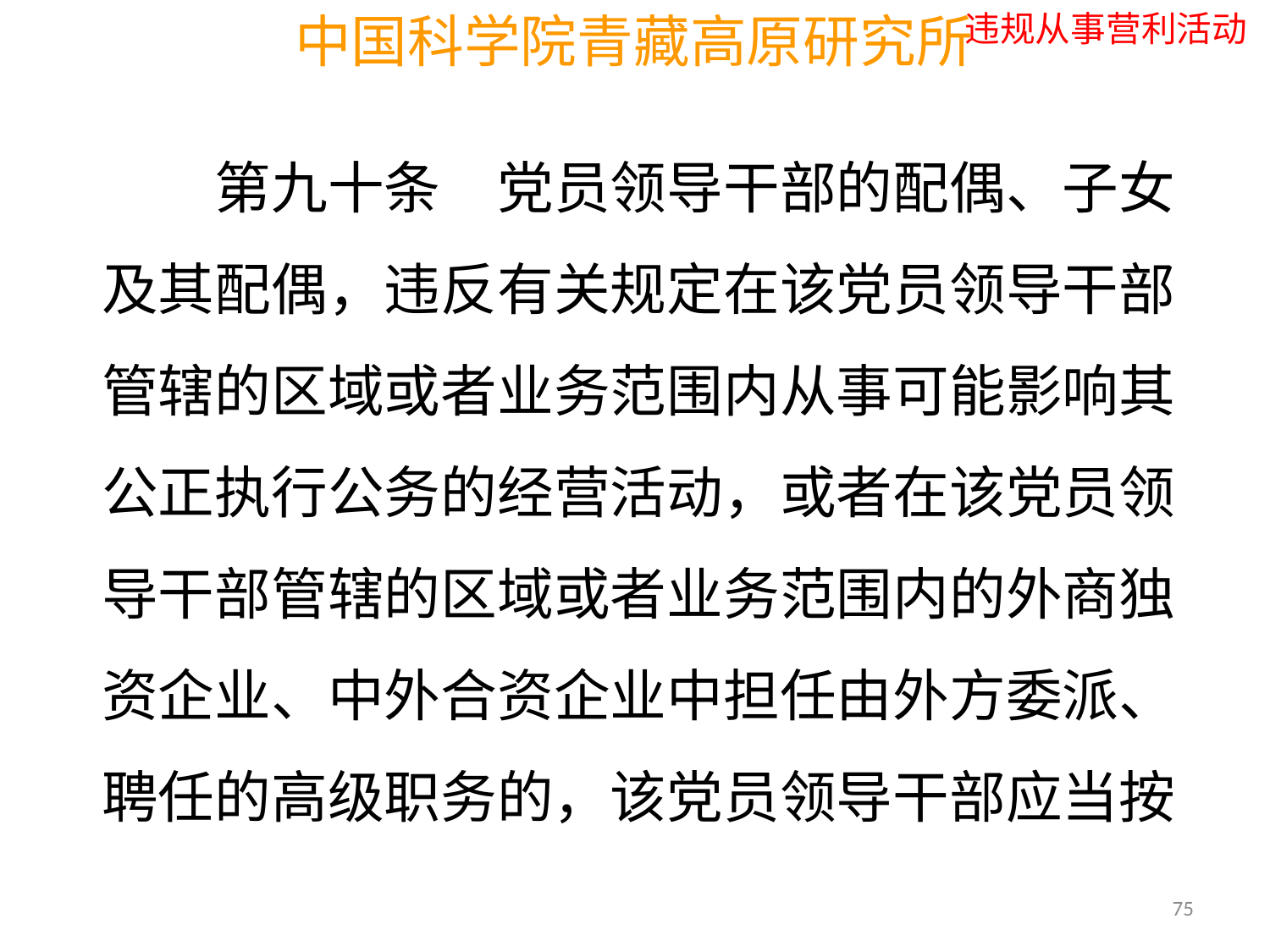

违规从事营利活动
　　第九十条　党员领导干部的配偶、子女及其配偶，违反有关规定在该党员领导干部管辖的区域或者业务范围内从事可能影响其公正执行公务的经营活动，或者在该党员领导干部管辖的区域或者业务范围内的外商独资企业、中外合资企业中担任由外方委派、聘任的高级职务的，该党员领导干部应当按
75